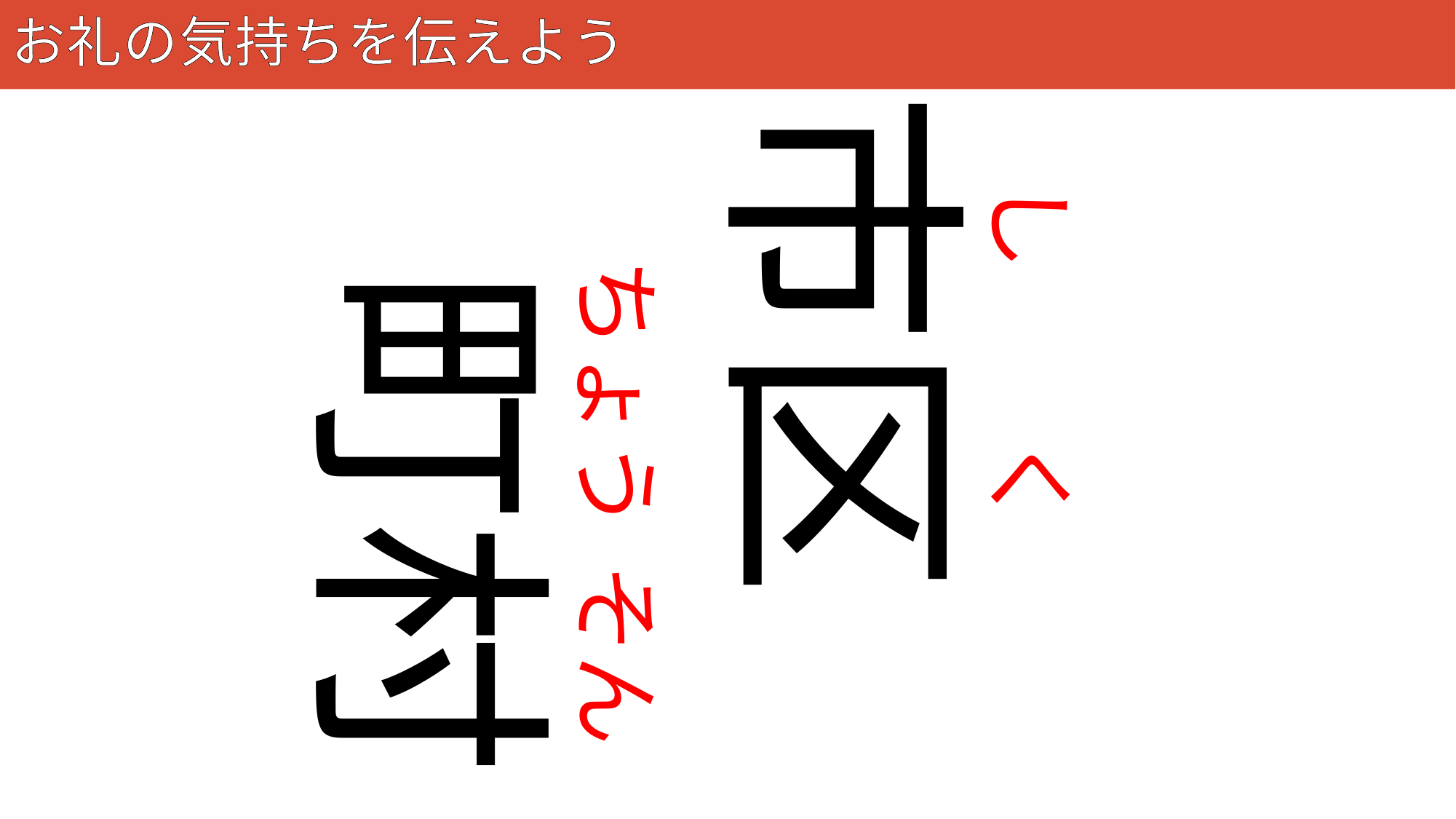

# お礼の気持ちを伝えよう
72
市区
し
ちょう
町村
く
そん